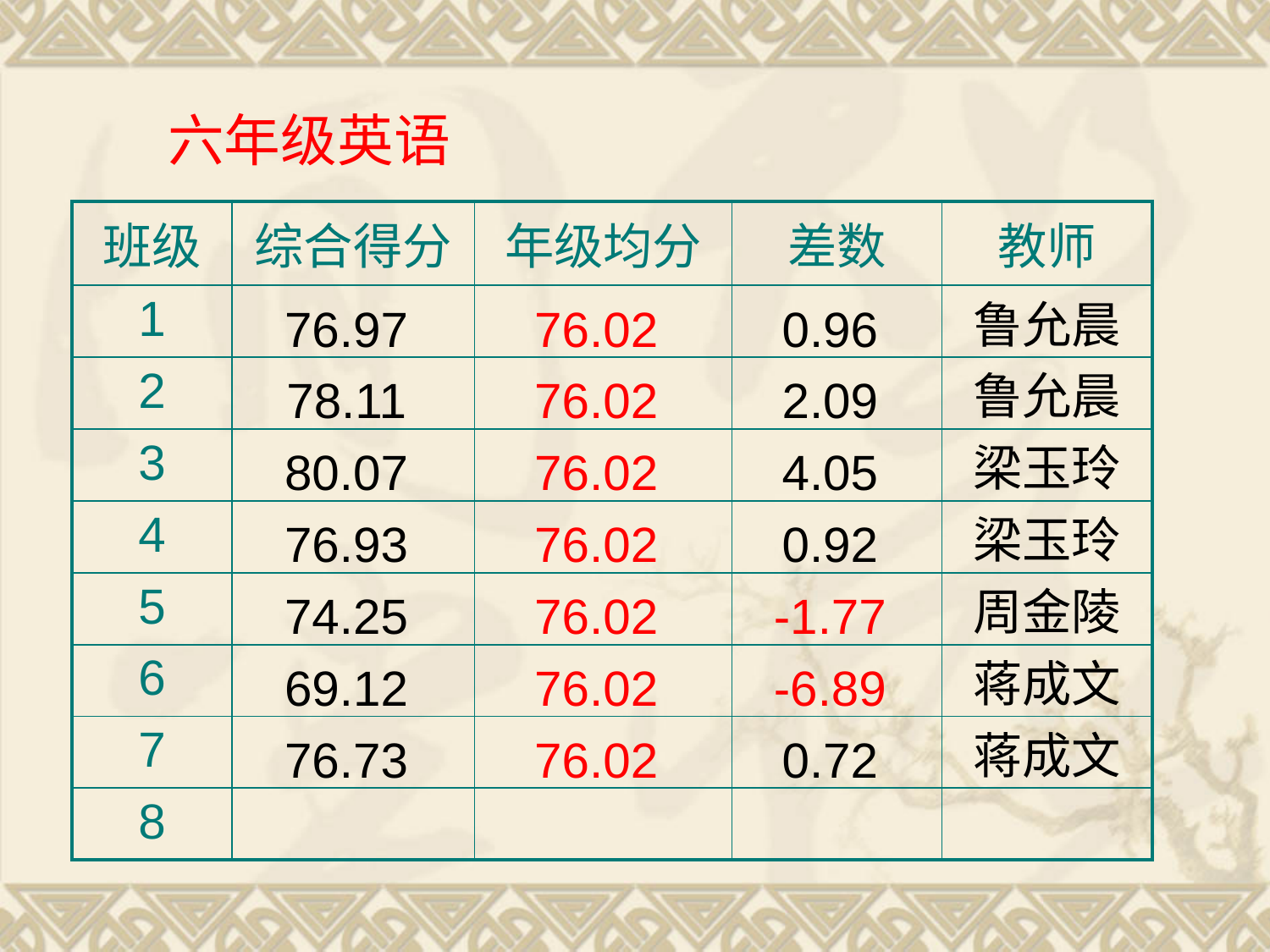

六年级英语
| 班级 | 综合得分 | 年级均分 | 差数 | 教师 |
| --- | --- | --- | --- | --- |
| 1 | 76.97 | 76.02 | 0.96 | 鲁允晨 |
| 2 | 78.11 | 76.02 | 2.09 | 鲁允晨 |
| 3 | 80.07 | 76.02 | 4.05 | 梁玉玲 |
| 4 | 76.93 | 76.02 | 0.92 | 梁玉玲 |
| 5 | 74.25 | 76.02 | -1.77 | 周金陵 |
| 6 | 69.12 | 76.02 | -6.89 | 蒋成文 |
| 7 | 76.73 | 76.02 | 0.72 | 蒋成文 |
| 8 |  |  |  |  |